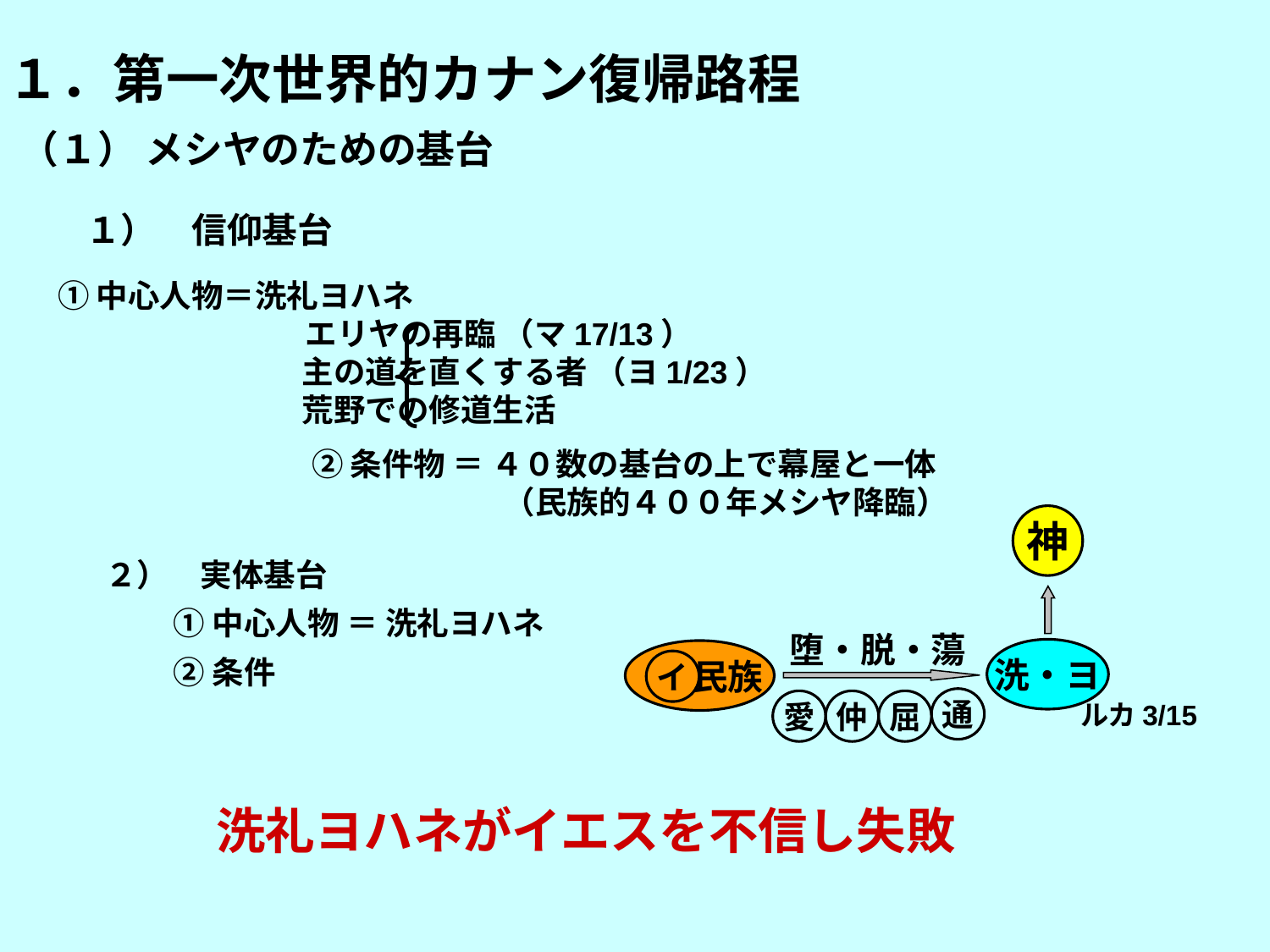

１．第一次世界的カナン復帰路程
（１） メシヤのための基台
１）　信仰基台
　① 中心人物＝洗礼ヨハネ
  エリヤの再臨 （マ17/13）
  主の道を直くする者 （ヨ1/23）
  荒野での修道生活
　② 条件物 ＝ ４０数の基台の上で幕屋と一体
                              （民族的４００年メシヤ降臨）

神
２）　実体基台
    　① 中心人物 ＝ 洗礼ヨハネ
    　② 条件

堕・脱・蕩

洗・ヨ
      民族
イ

通
愛
仲
屈
ルカ3/15
洗礼ヨハネがイエスを不信し失敗